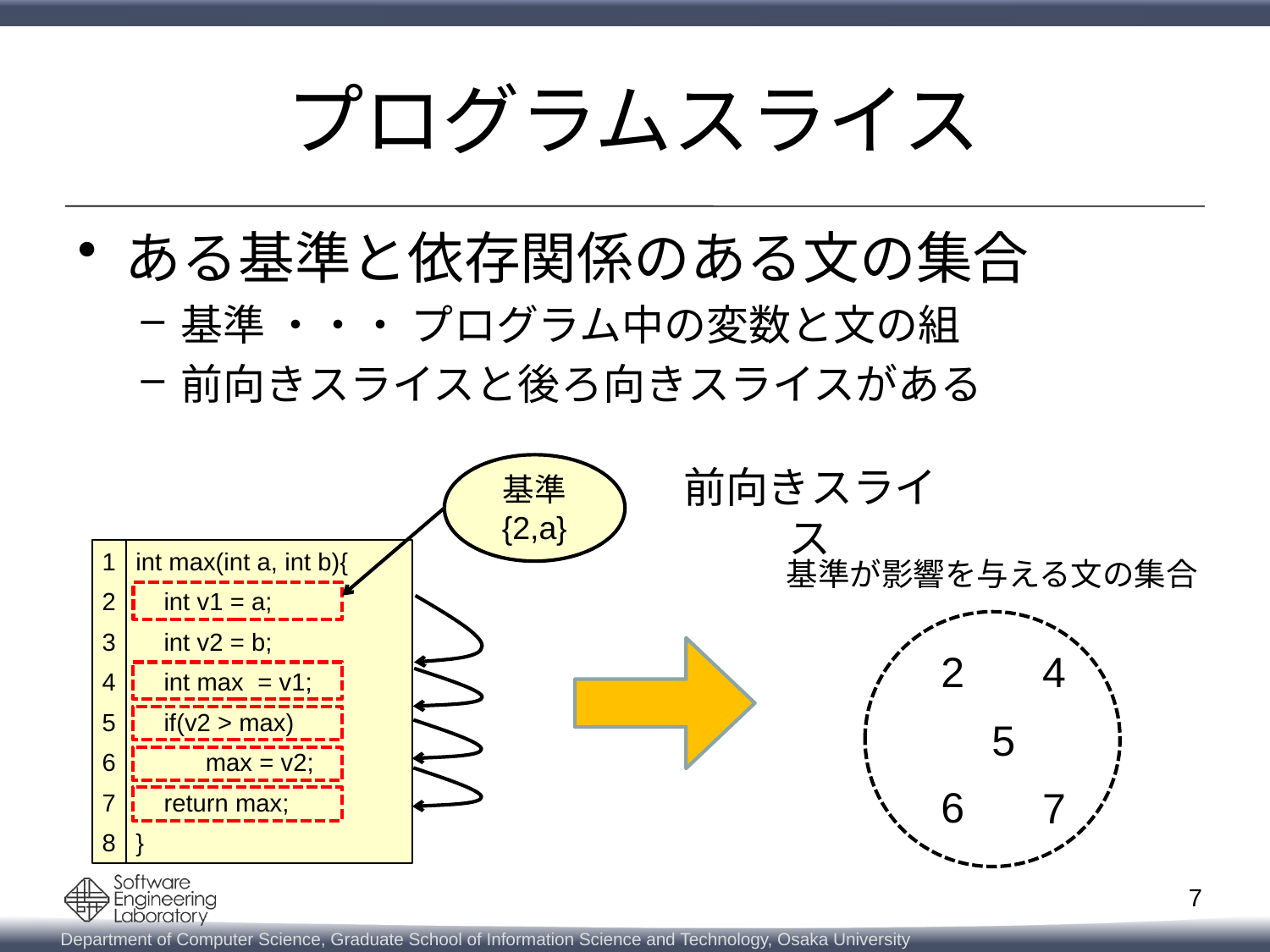

# プログラムスライス
ある基準と依存関係のある文の集合
基準 ・・・ プログラム中の変数と文の組
前向きスライスと後ろ向きスライスがある
基準
{2,a}
前向きスライス
1
2
3
4
5
6
7
8
int max(int a, int b){
    int v1 = a;
    int v2 = b;
    int max  = v1;
    if(v2 > max)
          max = v2;
    return max;
}
基準が影響を与える文の集合

2
4
5
6
7

7